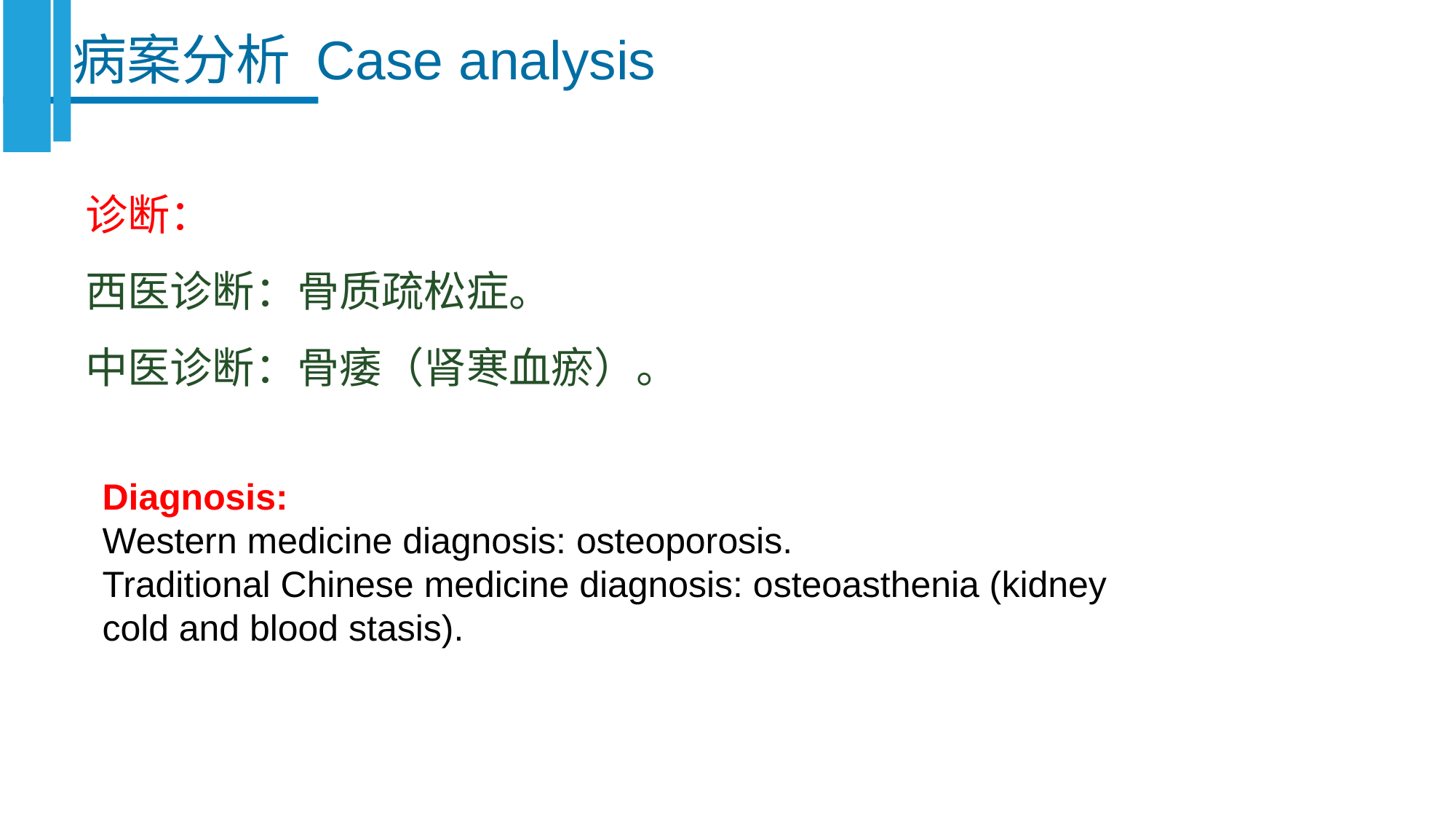

病案分析 Case analysis

诊断：
西医诊断：骨质疏松症。
中医诊断：骨痿（肾寒血瘀）。

Diagnosis:
Western medicine diagnosis: osteoporosis.
Traditional Chinese medicine diagnosis: osteoasthenia (kidney cold and blood stasis).